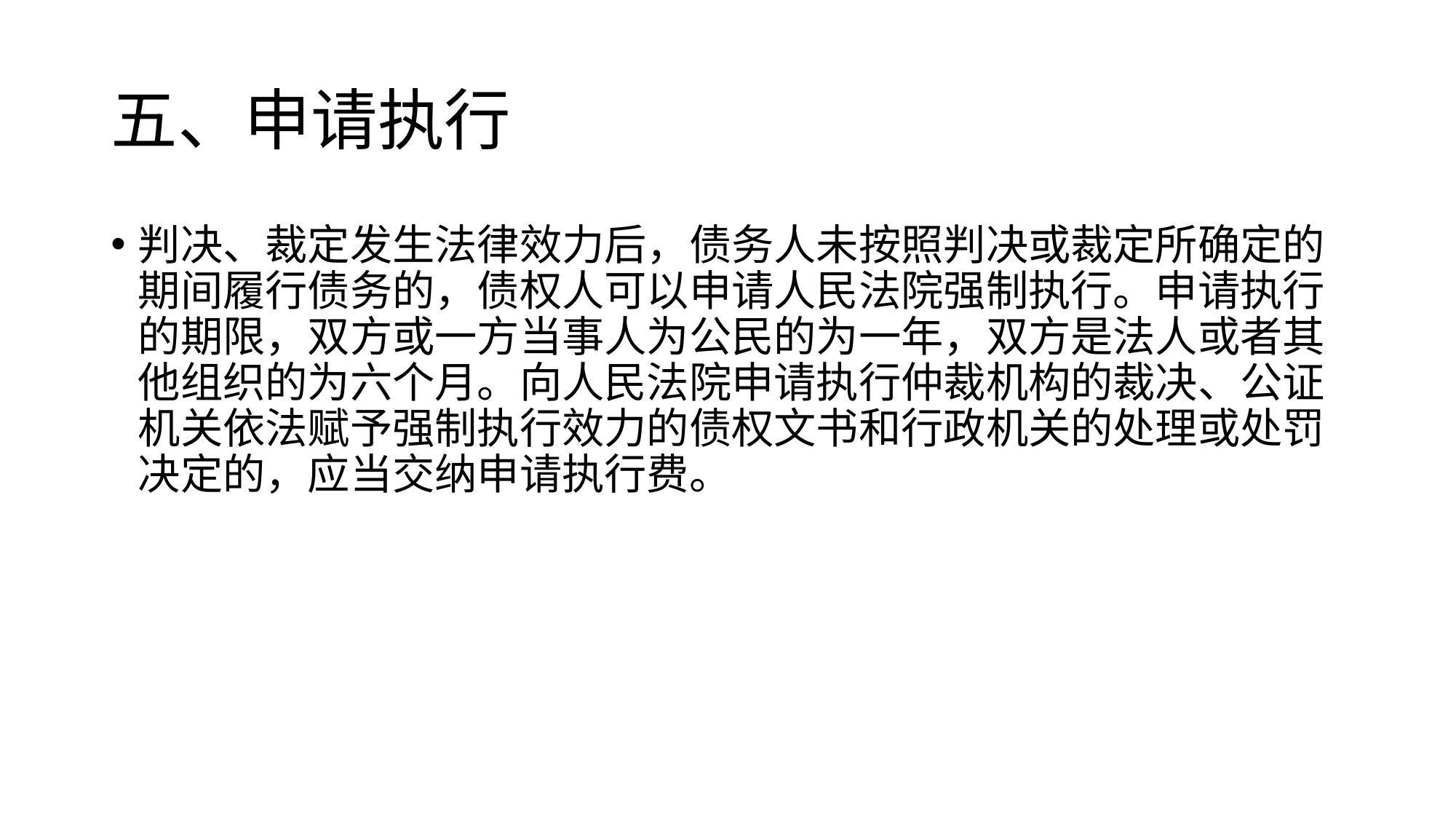

# 五、申请执行
判决、裁定发生法律效力后，债务人未按照判决或裁定所确定的期间履行债务的，债权人可以申请人民法院强制执行。申请执行的期限，双方或一方当事人为公民的为一年，双方是法人或者其他组织的为六个月。向人民法院申请执行仲裁机构的裁决、公证机关依法赋予强制执行效力的债权文书和行政机关的处理或处罚决定的，应当交纳申请执行费。